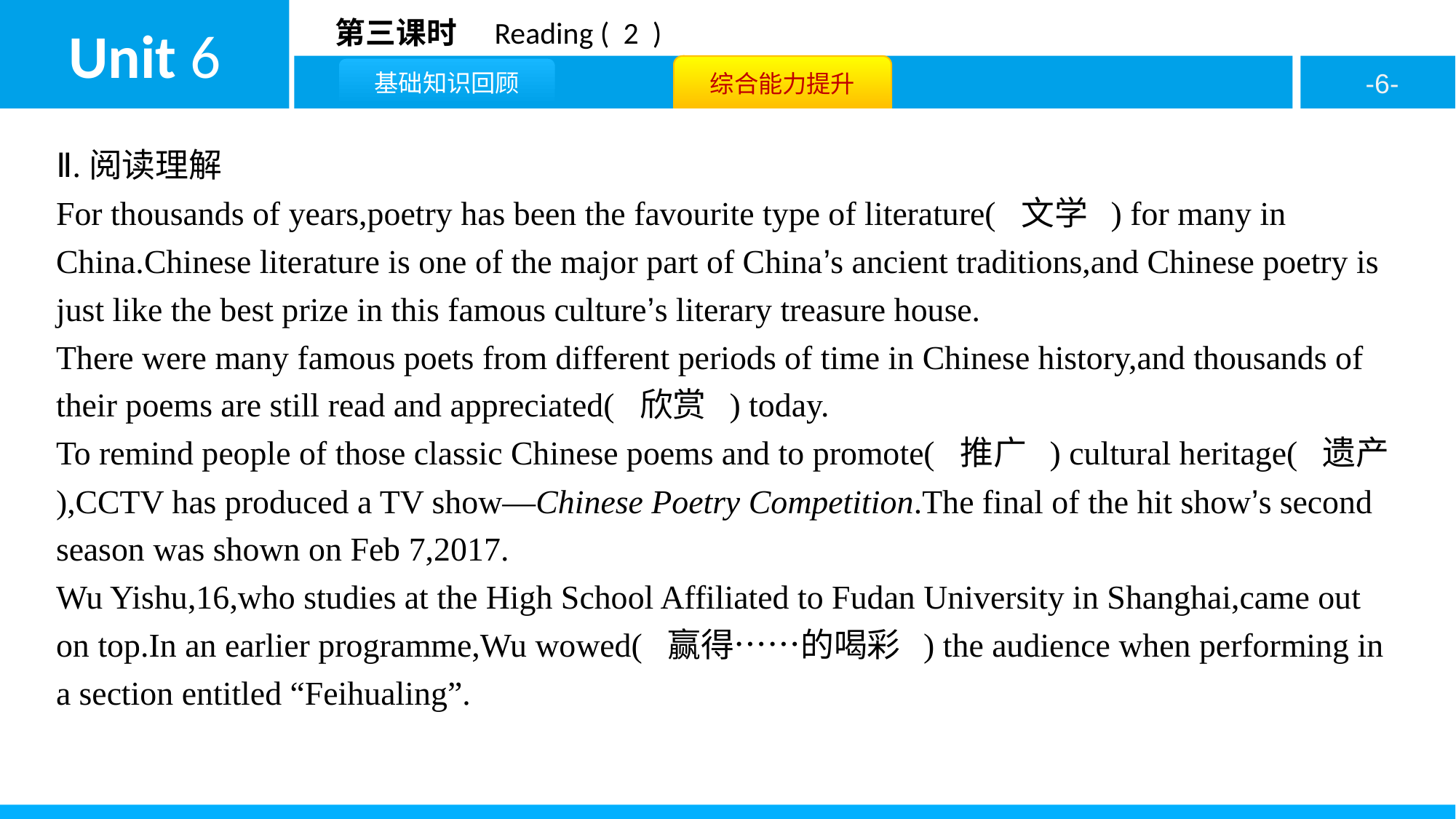

Ⅱ.阅读理解
For thousands of years,poetry has been the favourite type of literature(  文学  ) for many in China.Chinese literature is one of the major part of China’s ancient traditions,and Chinese poetry is just like the best prize in this famous culture’s literary treasure house.
There were many famous poets from different periods of time in Chinese history,and thousands of their poems are still read and appreciated(  欣赏  ) today.
To remind people of those classic Chinese poems and to promote(  推广  ) cultural heritage(  遗产  ),CCTV has produced a TV show—Chinese Poetry Competition.The final of the hit show’s second season was shown on Feb 7,2017.
Wu Yishu,16,who studies at the High School Affiliated to Fudan University in Shanghai,came out on top.In an earlier programme,Wu wowed(  赢得……的喝彩  ) the audience when performing in a section entitled “Feihualing”.